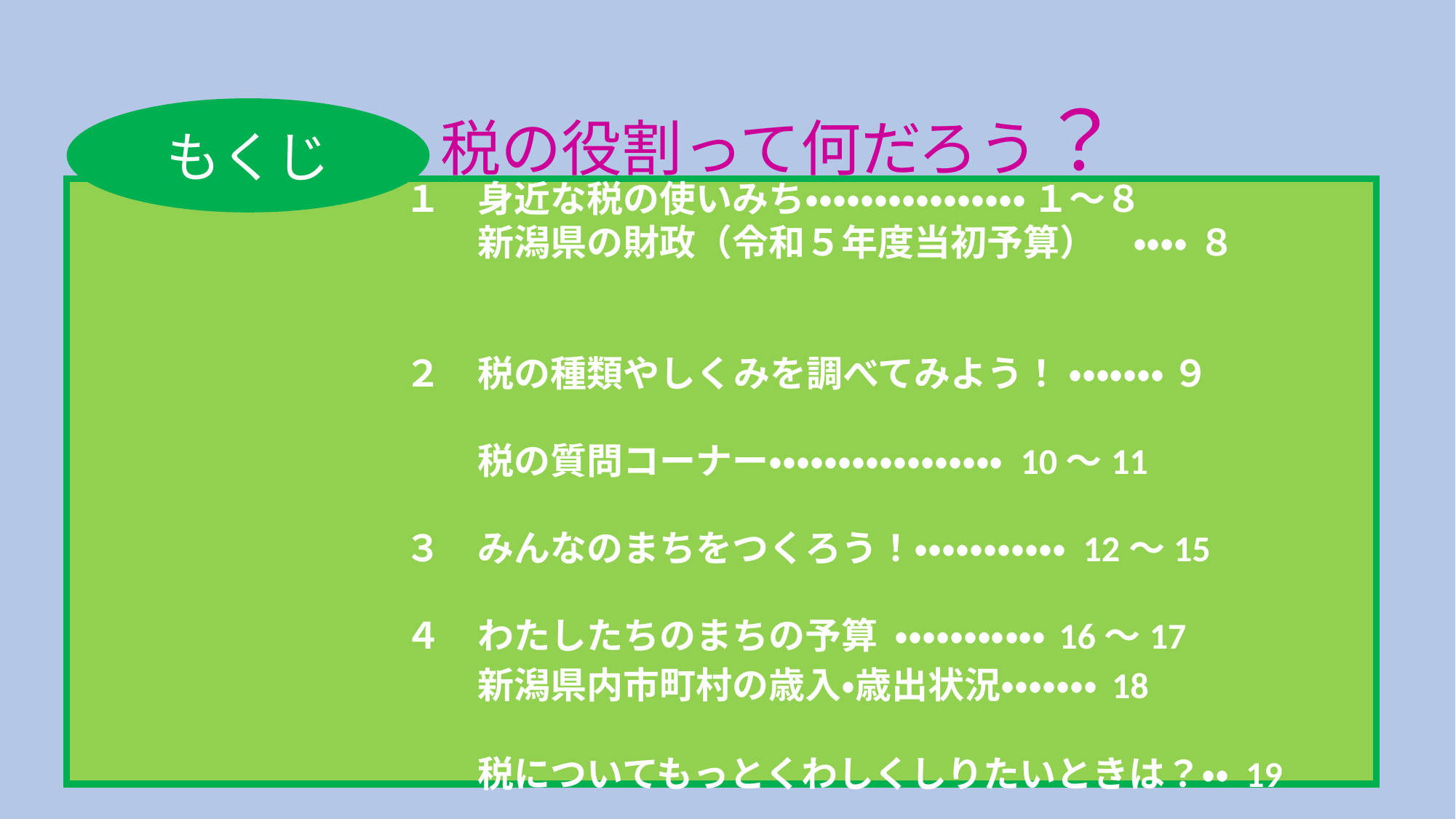

税の役割って何だろう？
もくじ

　　　　　　　　　１　身近な税の使いみち・・・・・・・・・・・・・・・・ １～８
　　　　　　　　　　　新潟県の財政（令和５年度当初予算）　・・・・   ８

　　　　　　　　　２　税の種類やしくみを調べてみよう！ ・・・・・・・ ９
　　　　　　　　　　　税の質問コーナー・・・・・・・・・・・・・・・・・ 10～11

　　　　　　　　　３　みんなのまちをつくろう！・・・・・・・・・・・ 12～15

　　　　　　　　　４　わたしたちのまちの予算  ・・・・・・・・・・・ 16～17
　　　　　　　　　  新潟県内市町村の歳入・歳出状況・・・・・・・ 18

　　　　　　　　　　　税についてもっとくわしくしりたいときは？・・ 19